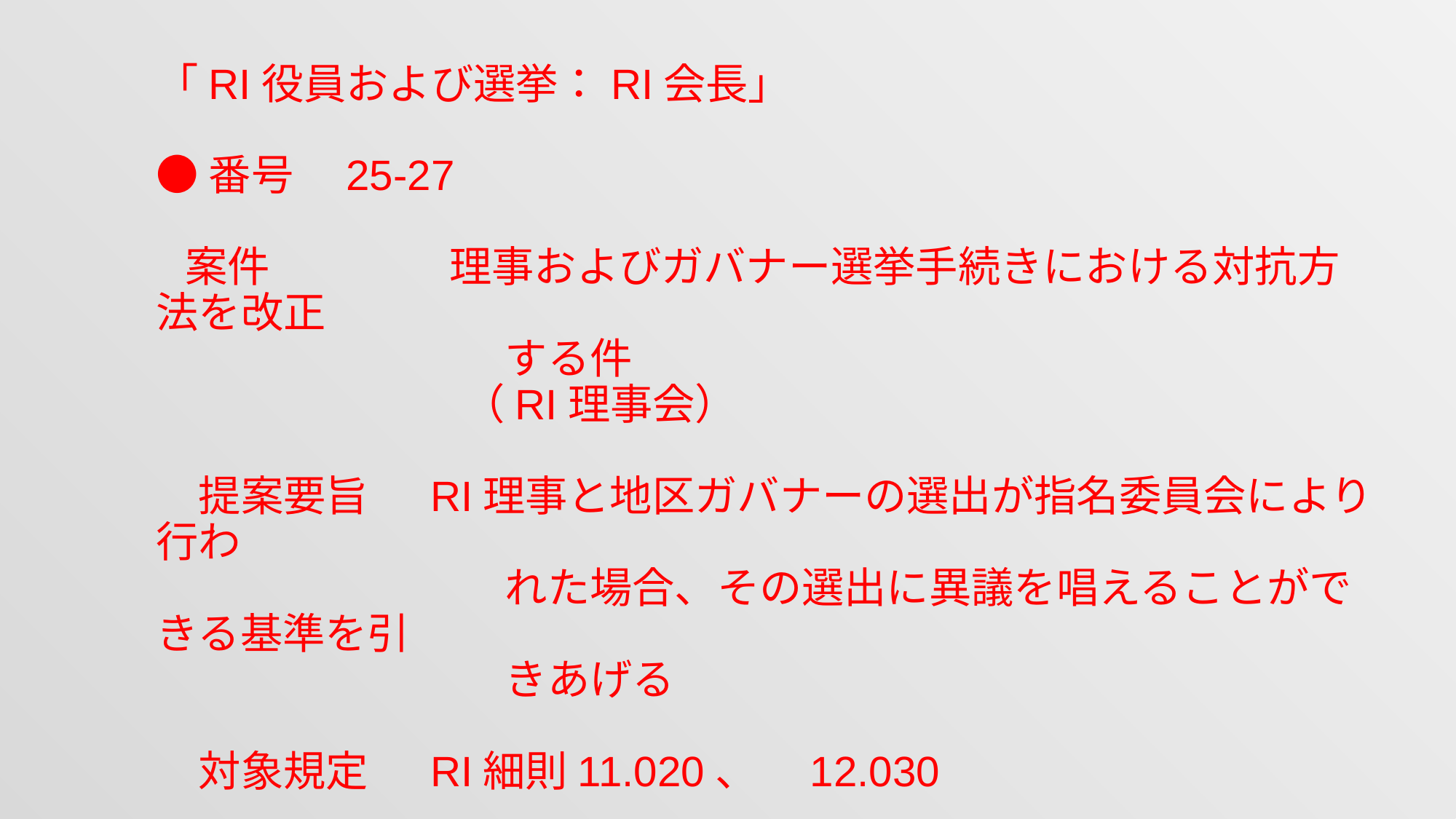

「RI役員および選挙：RI会長」

●番号　25-27

  案件　　　　 理事およびガバナー選挙手続きにおける対抗方法を改正
　　　　　　　　 する件
　　　　　　　 （RI理事会）

　提案要旨　 RI理事と地区ガバナーの選出が指名委員会により行わ
　　　　　　　　 れた場合、その選出に異議を唱えることができる基準を引
　　　　　　　　 きあげる

　対象規定　 RI細則11.020、　12.030

#